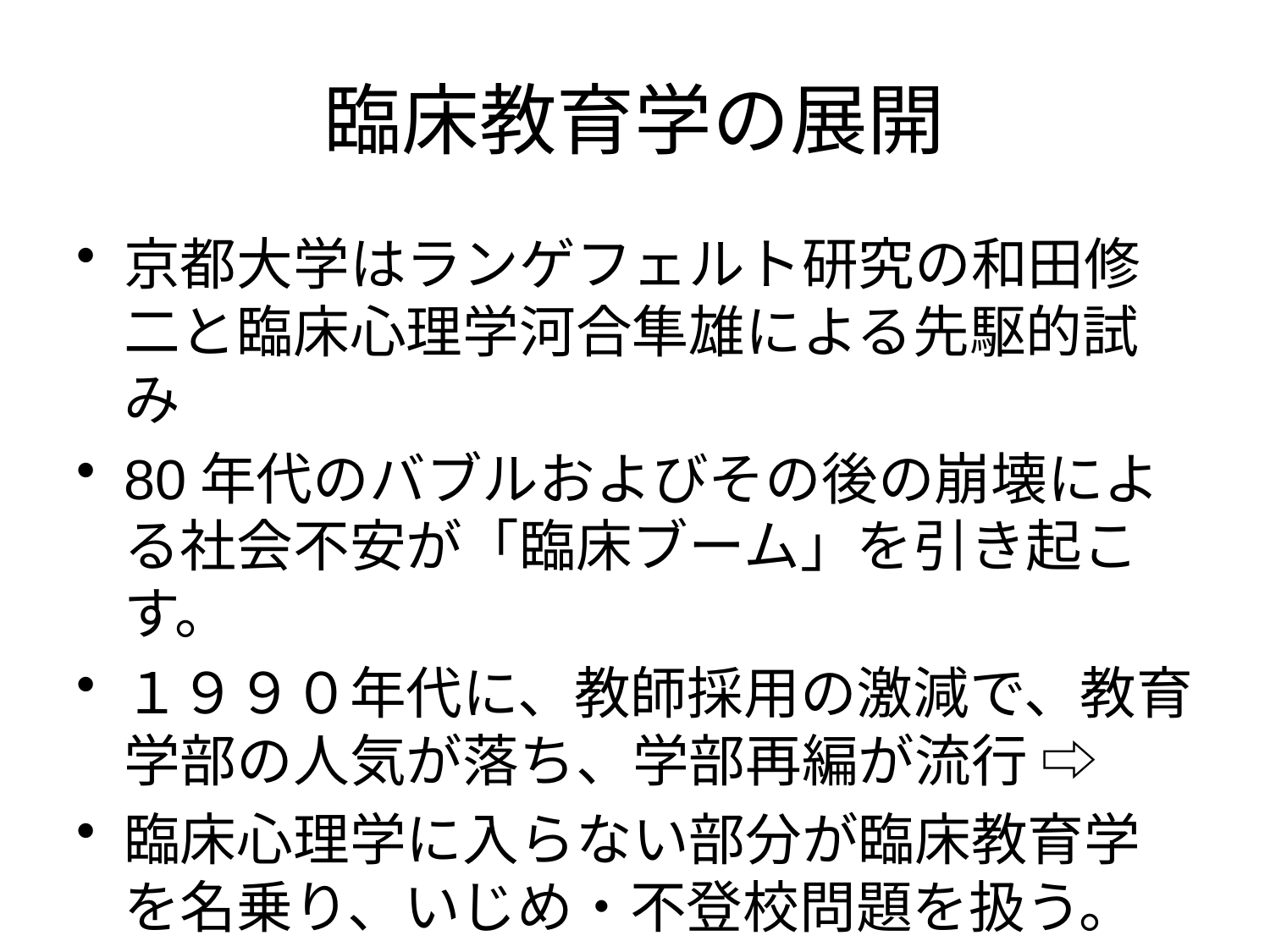

# 臨床教育学の展開
京都大学はランゲフェルト研究の和田修二と臨床心理学河合隼雄による先駆的試み
80年代のバブルおよびその後の崩壊による社会不安が「臨床ブーム」を引き起こす。
１９９０年代に、教師採用の激減で、教育学部の人気が落ち、学部再編が流行 ⇨
臨床心理学に入らない部分が臨床教育学を名乗り、いじめ・不登校問題を扱う。